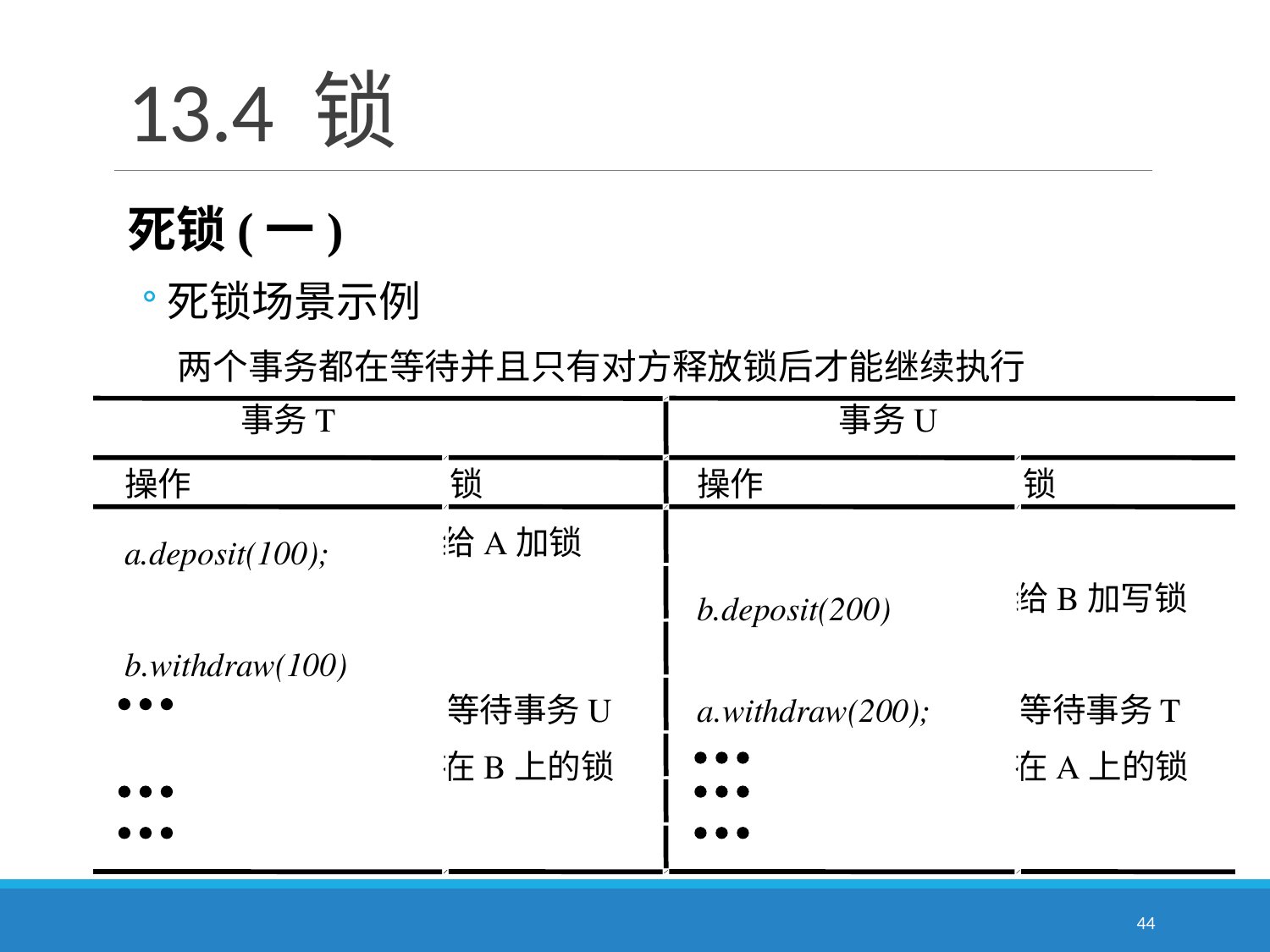

# 13.4 锁
死锁(一)
死锁场景示例
　两个事务都在等待并且只有对方释放锁后才能继续执行

事务T

事务U

操作
锁
操作
锁

给A加锁

a.deposit(100);

给B加写锁

b.deposit(200)

b.withdraw(100)

等待事务U

a.withdraw(200);
等待事务T

在B上的锁

在A上的锁

44